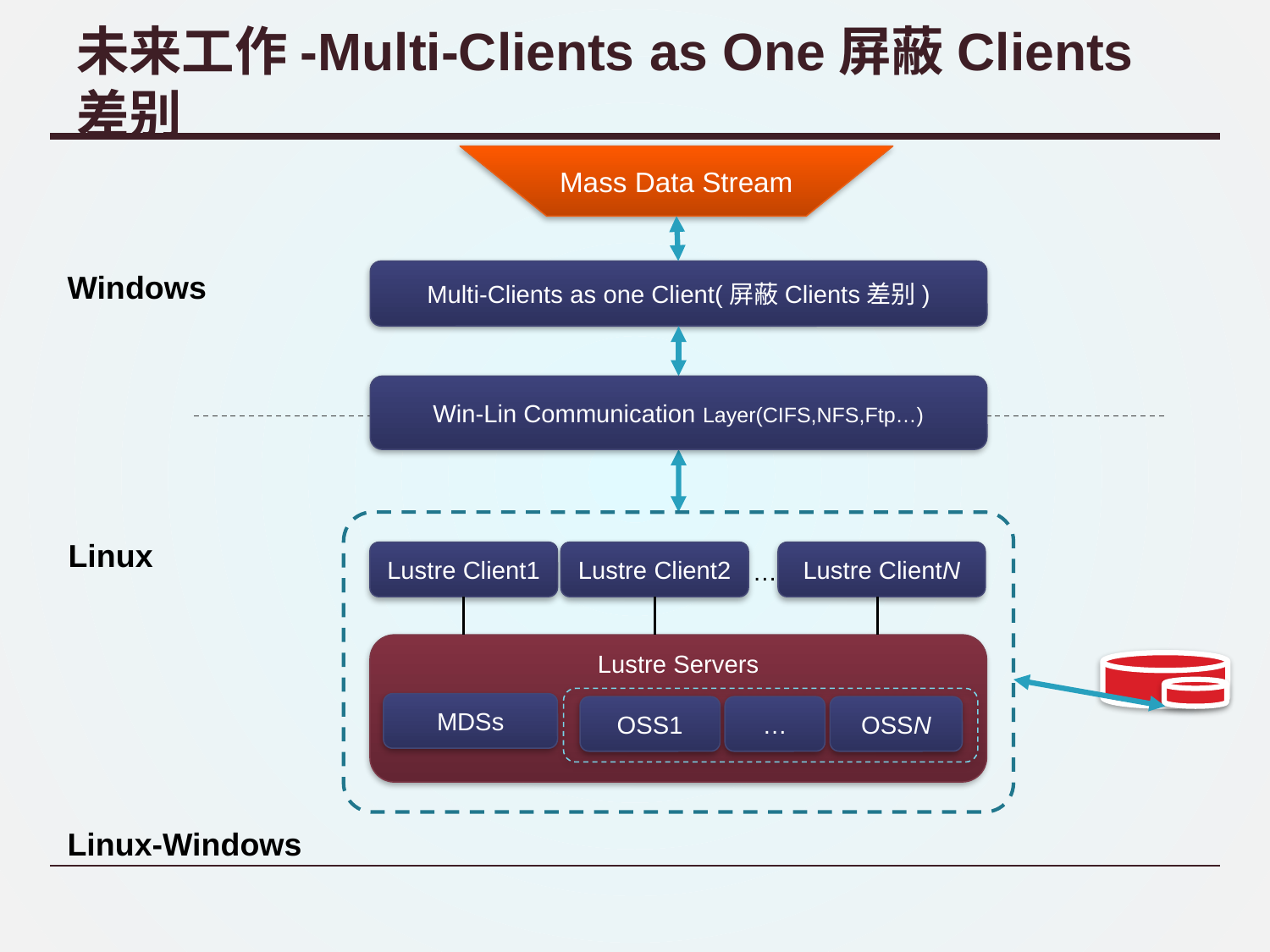

# 未来工作-Multi-Clients as One屏蔽Clients差别
Mass Data Stream
Windows
Multi-Clients as one Client(屏蔽Clients差别)
Win-Lin Communication Layer(CIFS,NFS,Ftp…)

Lustre Client2
Lustre ClientN
Lustre Client1
…
Lustre Servers

MDSs
OSS1
…
OSSN
Linux

Linux-Windows